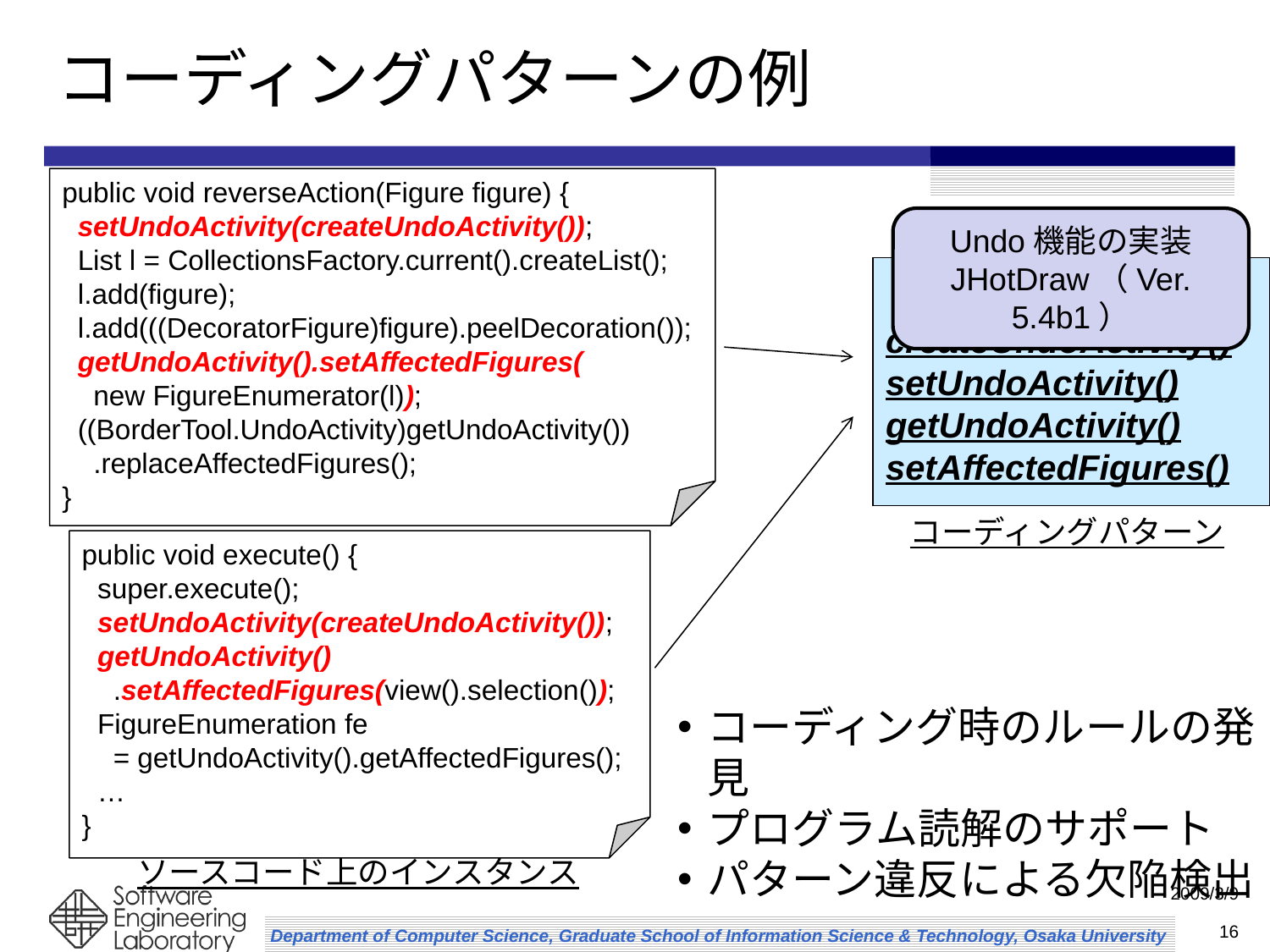

コーディングパターンの例

public void reverseAction(Figure figure) {
  setUndoActivity(createUndoActivity());
  List l = CollectionsFactory.current().createList();
  l.add(figure);
  l.add(((DecoratorFigure)figure).peelDecoration());
  getUndoActivity().setAffectedFigures(
    new FigureEnumerator(l));
  ((BorderTool.UndoActivity)getUndoActivity())
    .replaceAffectedFigures();
}
Undo機能の実装
JHotDraw（Ver. 5.4b1）

createUndoActivity()
setUndoActivity()
getUndoActivity()
setAffectedFigures()
コーディングパターン

public void execute() {
  super.execute();
  setUndoActivity(createUndoActivity());
  getUndoActivity()
    .setAffectedFigures(view().selection());
  FigureEnumeration fe
    = getUndoActivity().getAffectedFigures();
  …
}
コーディング時のルールの発見
プログラム読解のサポート
パターン違反による欠陥検出
ソースコード上のインスタンス
2009/3/9
16